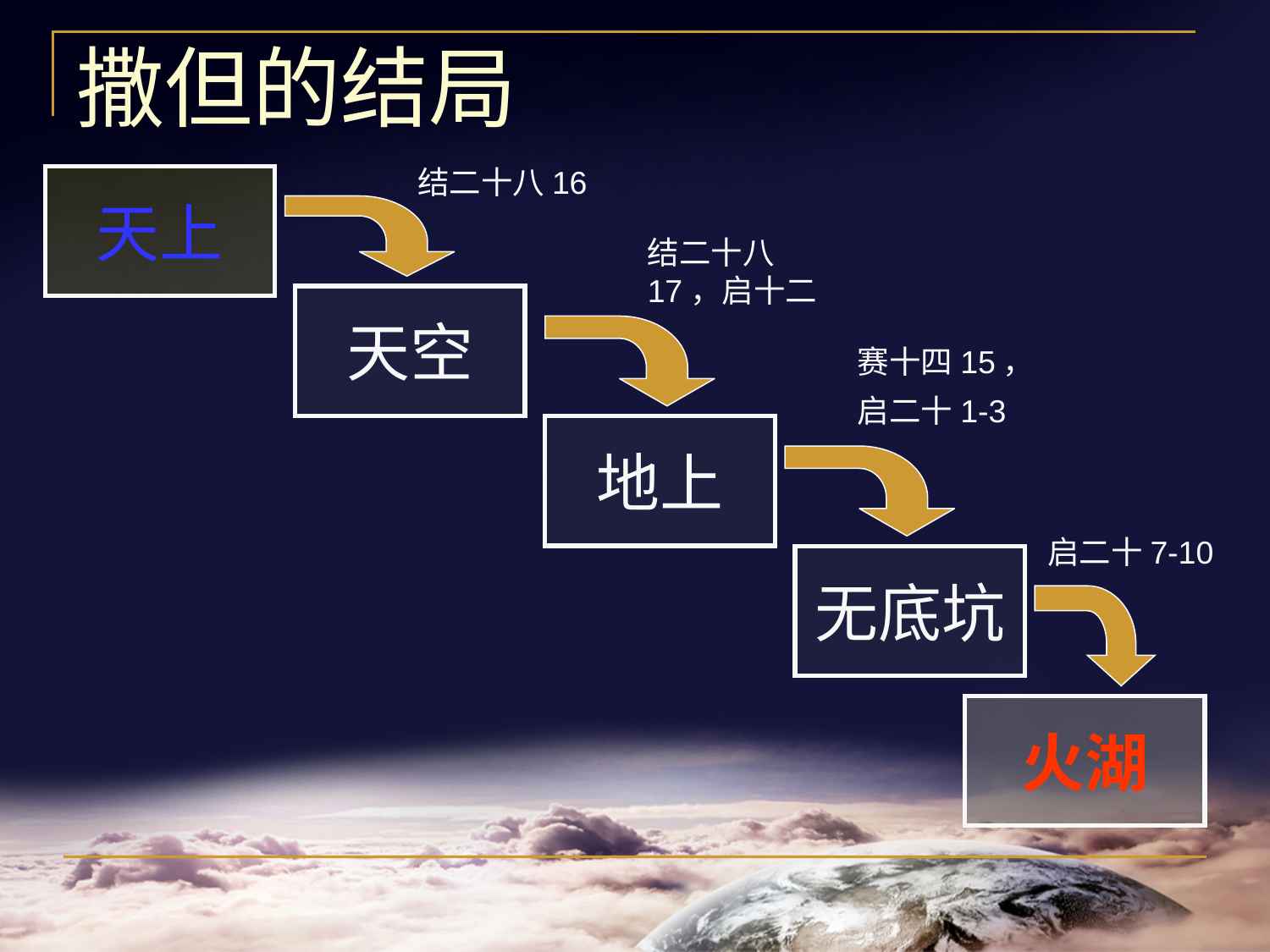

# 撒但的结局

结二十八16
天上
结二十八17，启十二

天空
赛十四15，
启二十1-3

地上
启二十7-10
无底坑

火湖